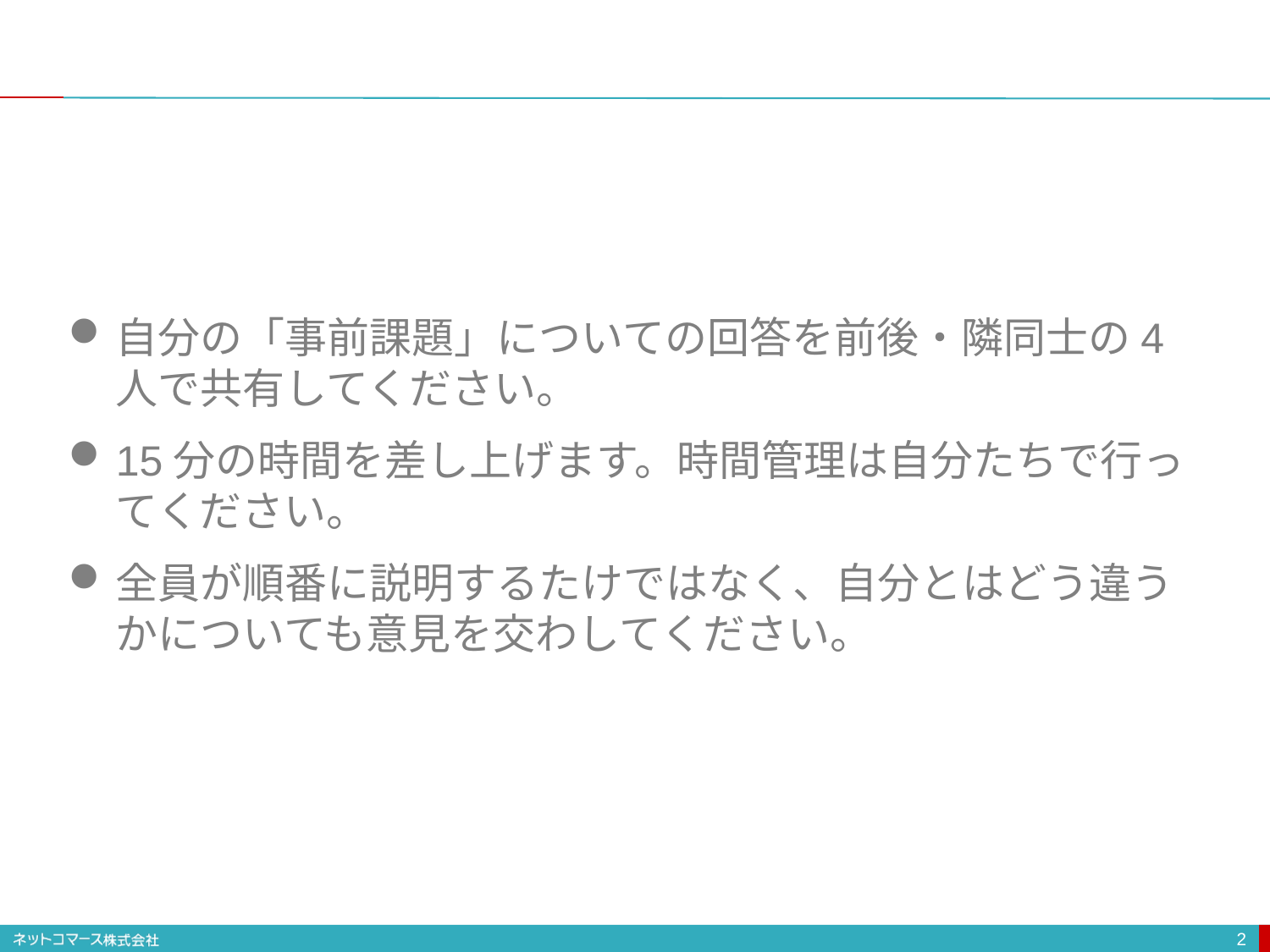

自分の「事前課題」についての回答を前後・隣同士の4人で共有してください。
15分の時間を差し上げます。時間管理は自分たちで行ってください。
全員が順番に説明するたけではなく、自分とはどう違うかについても意見を交わしてください。
2